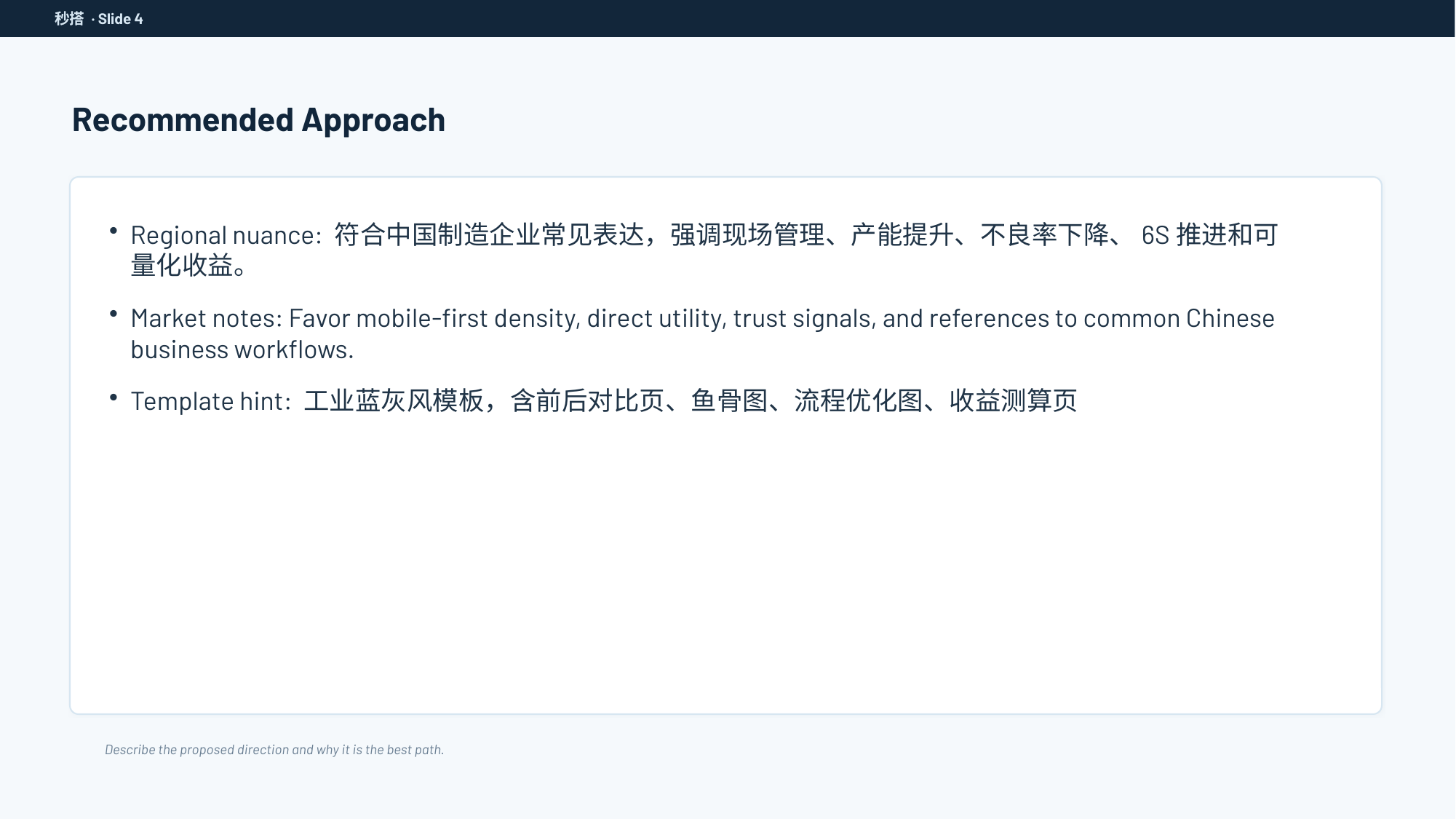

秒搭 · Slide 4
Recommended Approach

Regional nuance: 符合中国制造企业常见表达，强调现场管理、产能提升、不良率下降、6S推进和可量化收益。
Market notes: Favor mobile-first density, direct utility, trust signals, and references to common Chinese business workflows.
Template hint: 工业蓝灰风模板，含前后对比页、鱼骨图、流程优化图、收益测算页
Describe the proposed direction and why it is the best path.